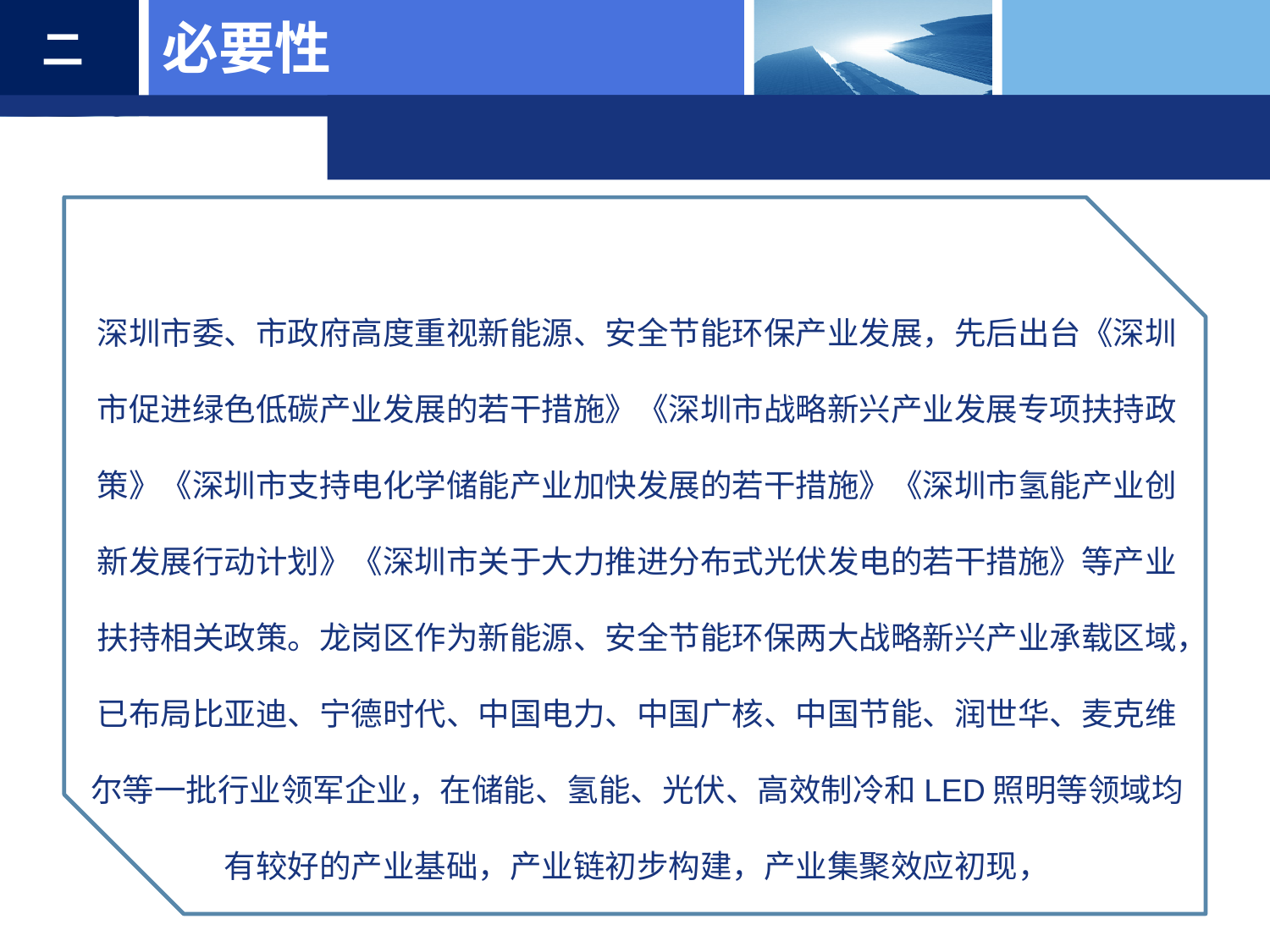

必要性
二

深圳市委、市政府高度重视新能源、安全节能环保产业发展，先后出台《深圳市促进绿色低碳产业发展的若干措施》《深圳市战略新兴产业发展专项扶持政策》《深圳市支持电化学储能产业加快发展的若干措施》《深圳市氢能产业创新发展行动计划》《深圳市关于大力推进分布式光伏发电的若干措施》等产业扶持相关政策。龙岗区作为新能源、安全节能环保两大战略新兴产业承载区域，已布局比亚迪、宁德时代、中国电力、中国广核、中国节能、润世华、麦克维尔等一批行业领军企业，在储能、氢能、光伏、高效制冷和LED照明等领域均 有较好的产业基础，产业链初步构建，产业集聚效应初现，

4